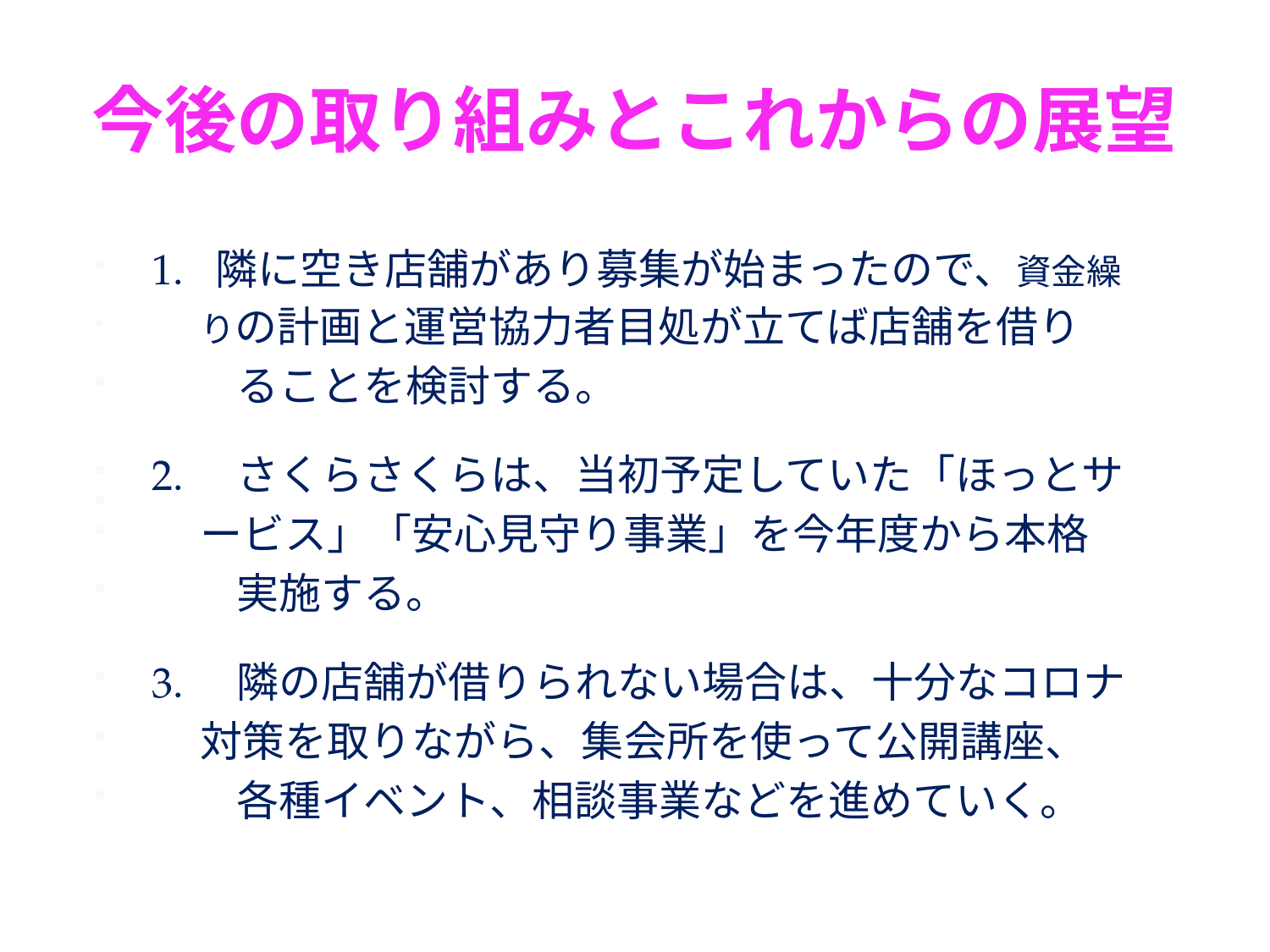

# 今後の取り組みとこれからの展望

1.  隣に空き店舗があり募集が始まったので、資金繰

     りの計画と運営協力者目処が立てば店舗を借り

　　ることを検討する。

2.　さくらさくらは、当初予定していた「ほっとサ

    ービス」「安心見守り事業」を今年度から本格

　　実施する。

3.　隣の店舗が借りられない場合は、十分なコロナ

    対策を取りながら、集会所を使って公開講座、

　　各種イベント、相談事業などを進めていく。